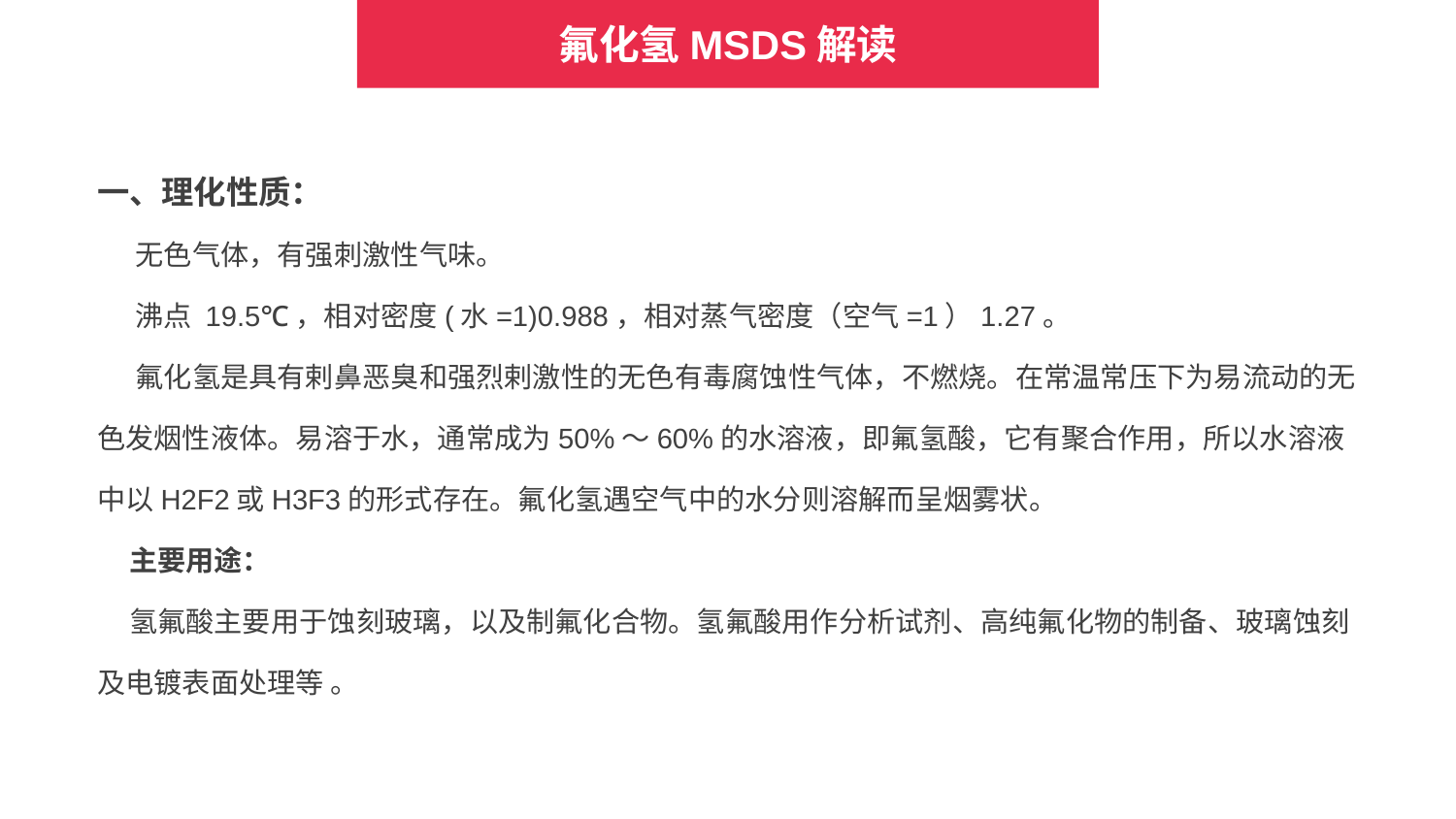

氟化氢MSDS解读
一、理化性质：
     无色气体，有强刺激性气味。
     沸点 19.5℃，相对密度(水=1)0.988，相对蒸气密度（空气=1）1.27。
     氟化氢是具有剌鼻恶臭和强烈剌激性的无色有毒腐蚀性气体，不燃烧。在常温常压下为易流动的无色发烟性液体。易溶于水，通常成为50%～60%的水溶液，即氟氢酸，它有聚合作用，所以水溶液中以H2F2或H3F3的形式存在。氟化氢遇空气中的水分则溶解而呈烟雾状。
    主要用途：
    氢氟酸主要用于蚀刻玻璃，以及制氟化合物。氢氟酸用作分析试剂、高纯氟化物的制备、玻璃蚀刻及电镀表面处理等 。